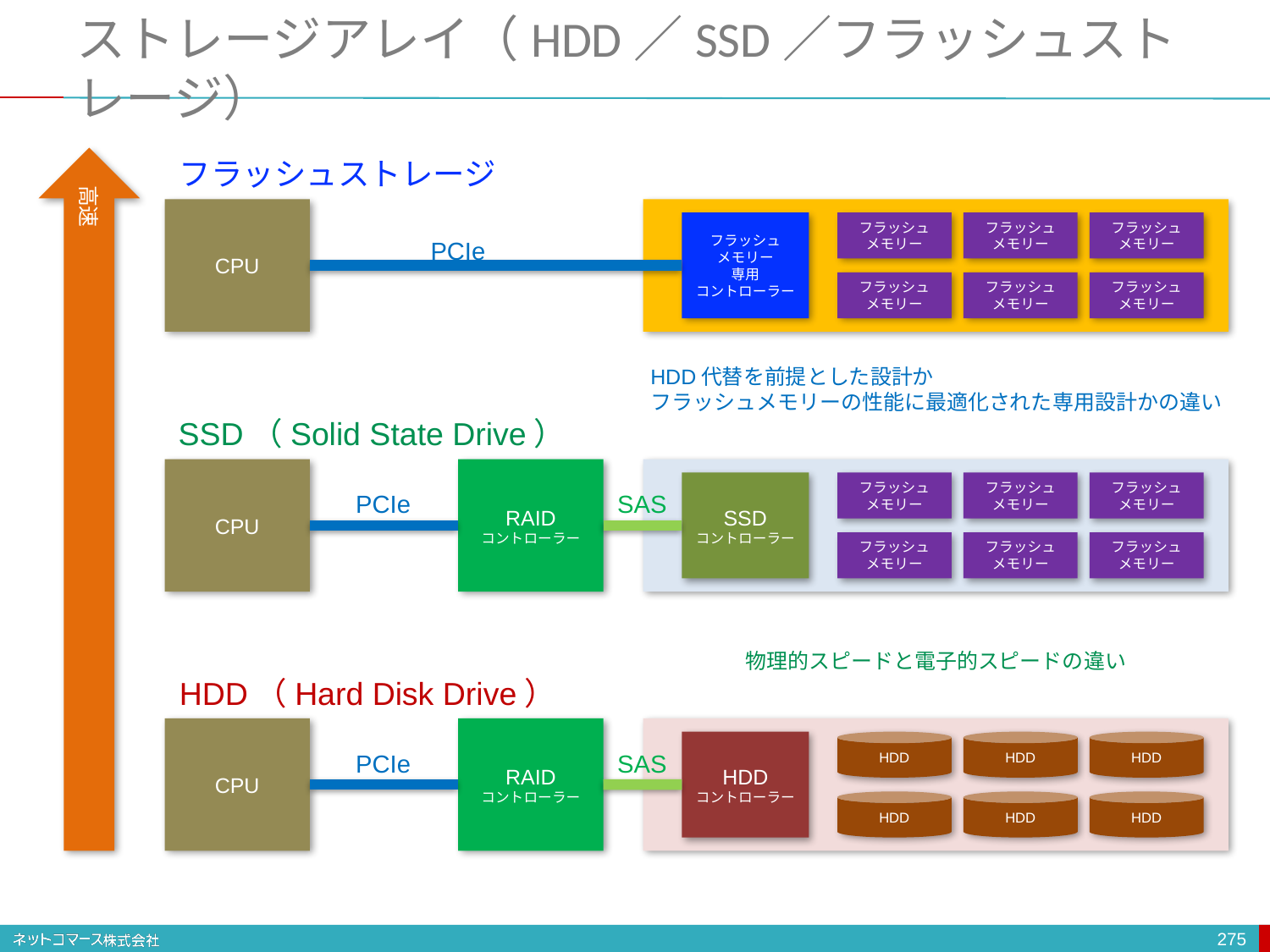

# ストレージアレイ（HDD／SSD／フラッシュストレージ）
高速
フラッシュストレージ
CPU

フラッシュ
メモリー
専用
コントローラー
フラッシュ
メモリー
フラッシュ
メモリー
フラッシュ
メモリー
PCIe
フラッシュ
メモリー
フラッシュ
メモリー
フラッシュ
メモリー
HDD代替を前提とした設計か
フラッシュメモリーの性能に最適化された専用設計かの違い
SSD（Solid State Drive）
CPU
RAID
コントローラー

SSD
コントローラー
フラッシュ
メモリー
フラッシュ
メモリー
フラッシュ
メモリー
PCIe
SAS
フラッシュ
メモリー
フラッシュ
メモリー
フラッシュ
メモリー
物理的スピードと電子的スピードの違い
HDD（Hard Disk Drive）
CPU
RAID
コントローラー

HDD
コントローラー
HDD
HDD
HDD
PCIe
SAS
HDD
HDD
HDD
275